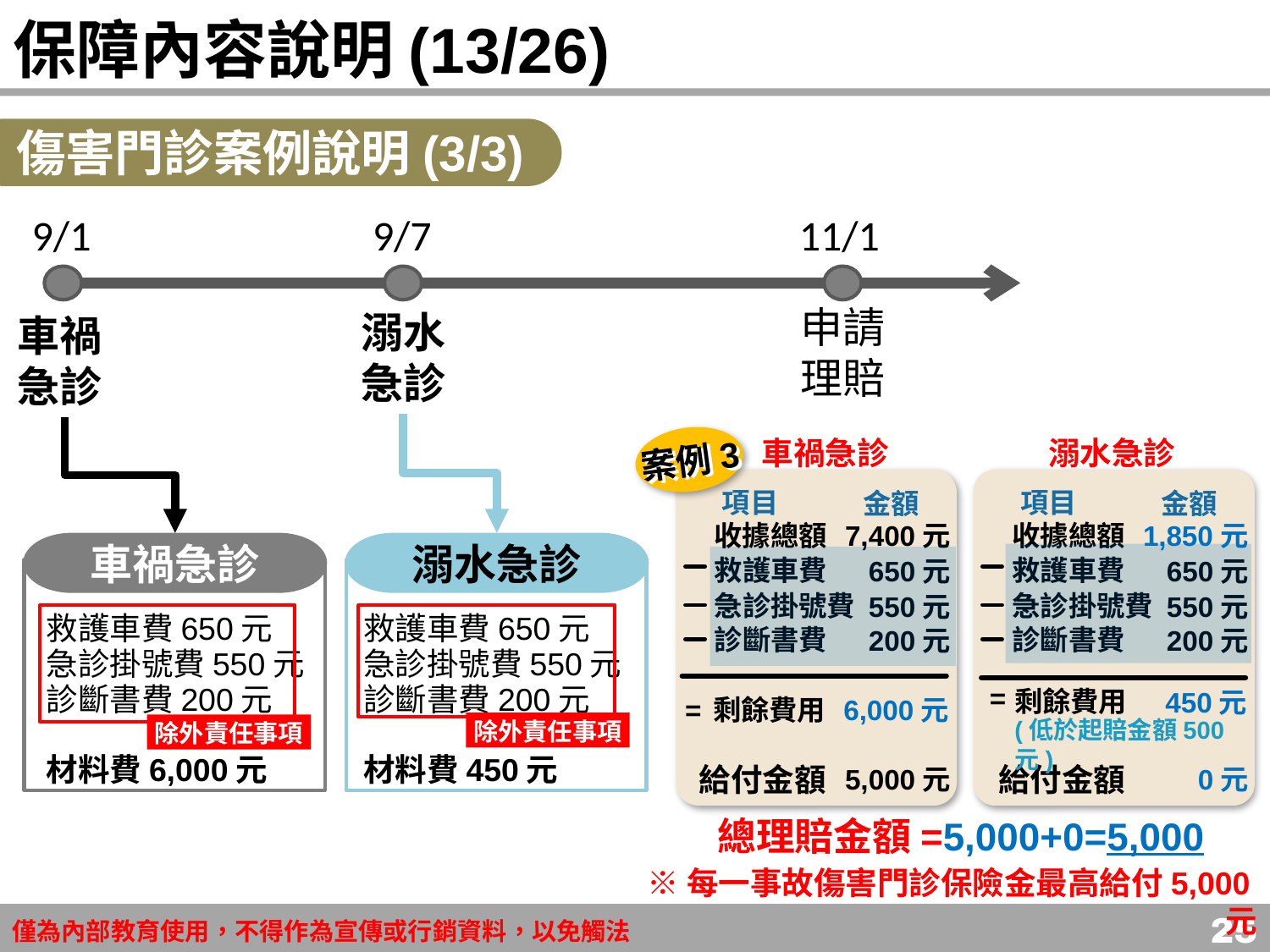

# 保障內容說明(13/26)
傷害門診案例說明(3/3)

9/7

11/1

9/1

申請
理賠
溺水
急診
車禍
急診

案例3
案例3
車禍急診
溺水急診

項目
項目
金額
金額
收據總額
7,400元
收據總額
1,850元
車禍急診
溺水急診

救護車費
救護車費

650元
650元

急診掛號費
急診掛號費
550元
550元
救護車費650元
急診掛號費550元
診斷書費200元

材料費6,000元

救護車費650元
急診掛號費550元
診斷書費200元

材料費450元

診斷書費
診斷書費
200元
200元
=
剩餘費用
450元
=
剩餘費用
6,000元
除外責任事項
除外責任事項
(低於起賠金額500元)

給付金額
給付金額
5,000元
0元
總理賠金額=5,000+0=5,000
※每一事故傷害門診保險金最高給付5,000元
25